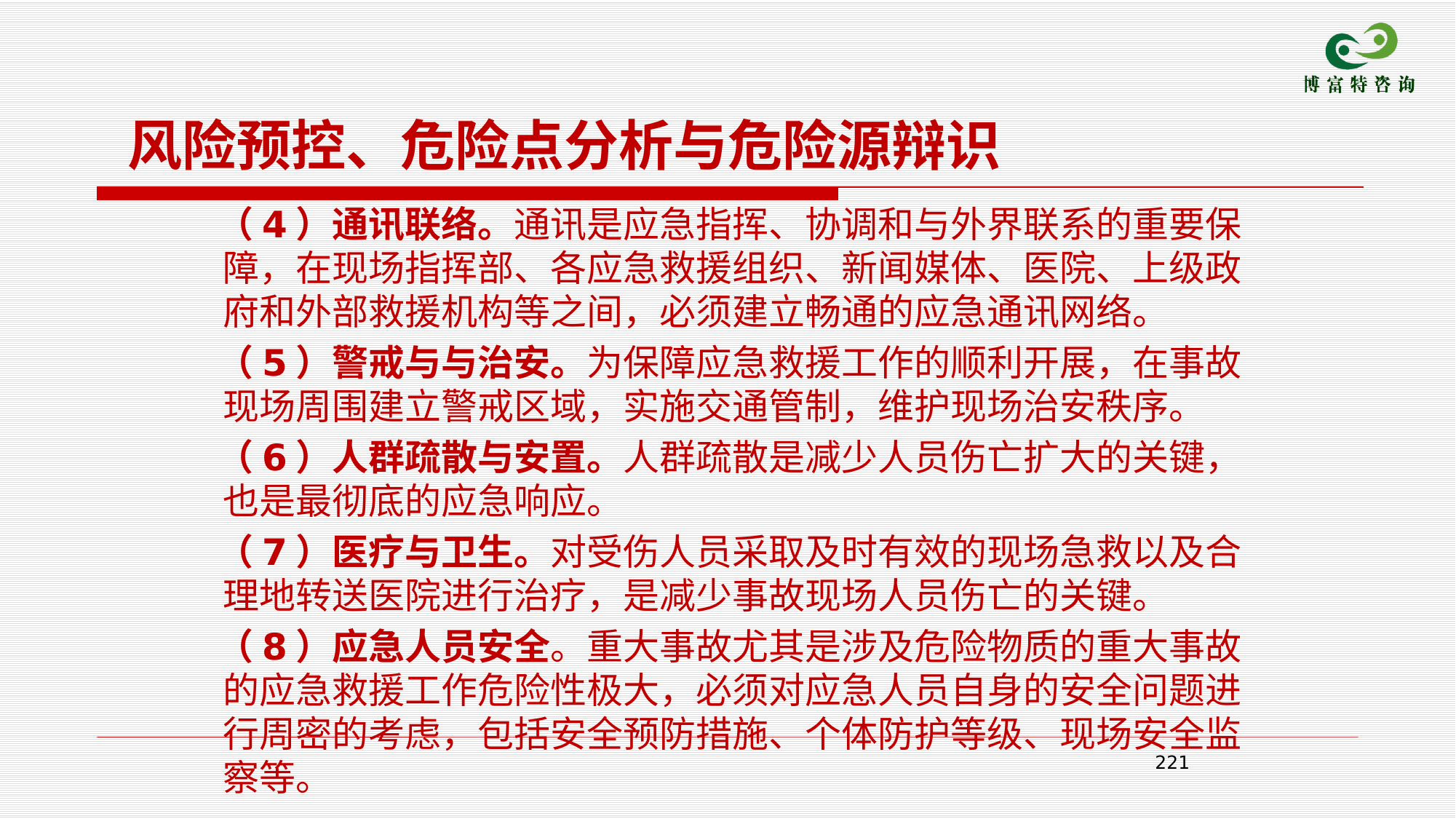

风险预控、危险点分析与危险源辩识
     （4）通讯联络。通讯是应急指挥、协调和与外界联系的重要保障，在现场指挥部、各应急救援组织、新闻媒体、医院、上级政府和外部救援机构等之间，必须建立畅通的应急通讯网络。
     （5）警戒与与治安。为保障应急救援工作的顺利开展，在事故现场周围建立警戒区域，实施交通管制，维护现场治安秩序。
     （6）人群疏散与安置。人群疏散是减少人员伤亡扩大的关键，也是最彻底的应急响应。
     （7）医疗与卫生。对受伤人员采取及时有效的现场急救以及合理地转送医院进行治疗，是减少事故现场人员伤亡的关键。
     （8）应急人员安全。重大事故尤其是涉及危险物质的重大事故的应急救援工作危险性极大，必须对应急人员自身的安全问题进行周密的考虑，包括安全预防措施、个体防护等级、现场安全监察等。

221